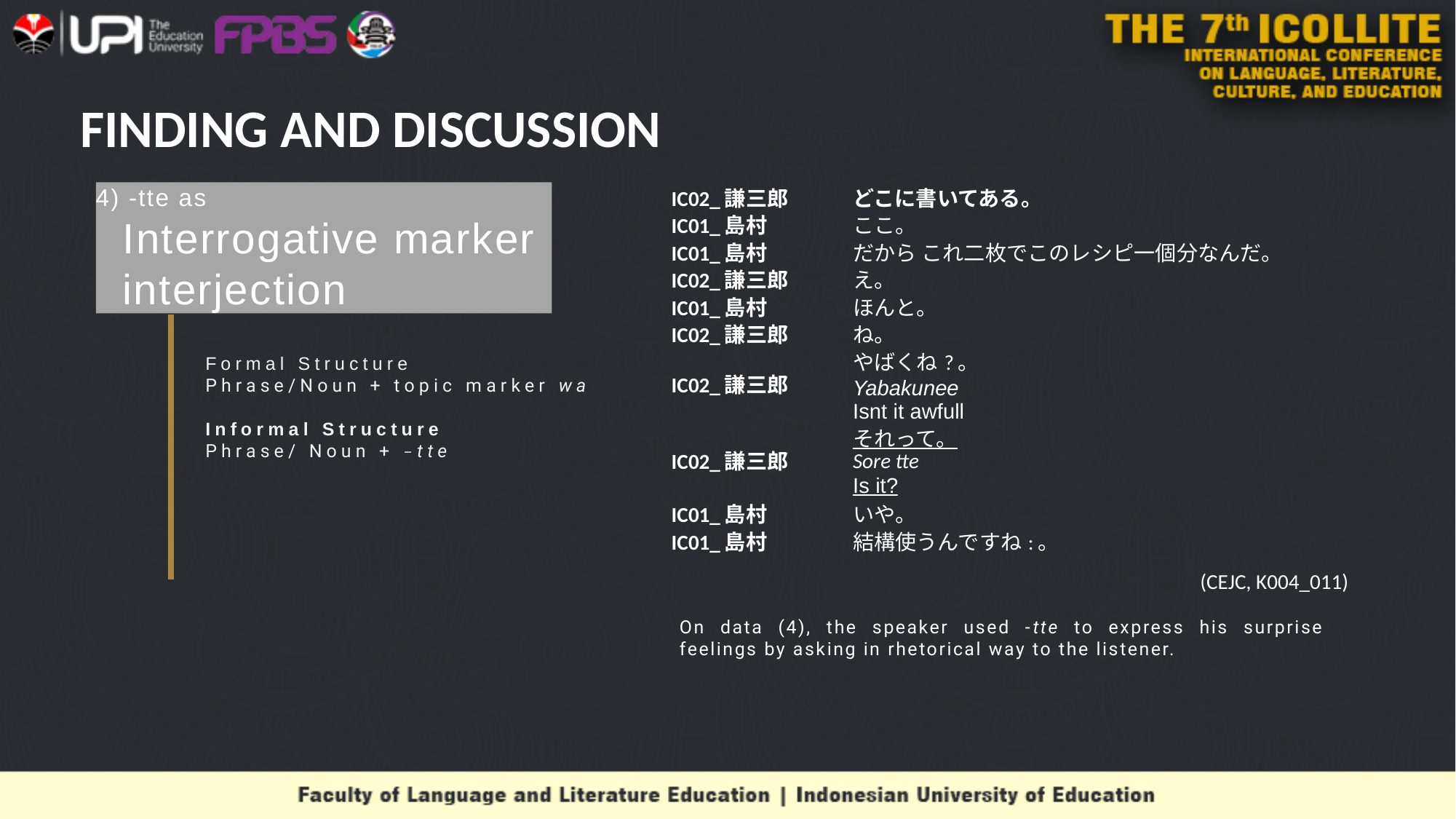

# FINDING AND DISCUSSION
| IC02\_謙三郎 | どこに書いてある。 |
| --- | --- |
| IC01\_島村 | ここ。 |
| IC01\_島村 | だから これ二枚でこのレシピ一個分なんだ。 |
| IC02\_謙三郎 | え。 |
| IC01\_島村 | ほんと。 |
| IC02\_謙三郎 | ね。 |
| IC02\_謙三郎 | やばくね?。 Yabakunee Isnt it awfull |
| IC02\_謙三郎 | それって。 Sore tte Is it? |
| IC01\_島村 | いや。 |
| IC01\_島村 | 結構使うんですね:。 |
4) -tte as
  Interrogative marker
  interjection

Formal Structure
Phrase/Noun + topic marker wa

Informal Structure
Phrase/ Noun + –tte

(CEJC, K004_011)
On data (4), the speaker used -tte to express his surprise feelings by asking in rhetorical way to the listener.